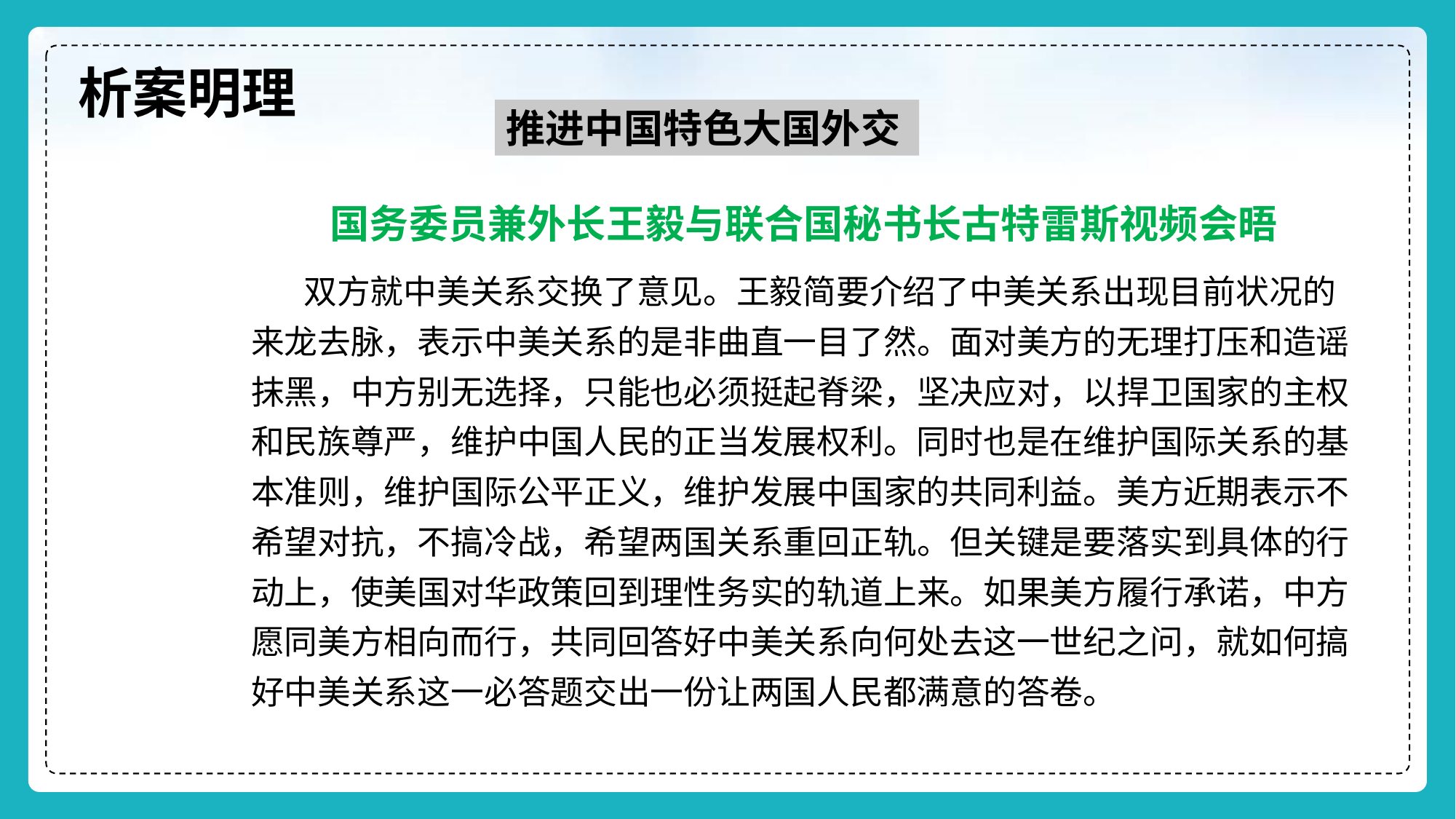

析案明理
推进中国特色大国外交
国务委员兼外长王毅与联合国秘书长古特雷斯视频会晤
      双方就中美关系交换了意见。王毅简要介绍了中美关系出现目前状况的来龙去脉，表示中美关系的是非曲直一目了然。面对美方的无理打压和造谣抹黑，中方别无选择，只能也必须挺起脊梁，坚决应对，以捍卫国家的主权和民族尊严，维护中国人民的正当发展权利。同时也是在维护国际关系的基本准则，维护国际公平正义，维护发展中国家的共同利益。美方近期表示不希望对抗，不搞冷战，希望两国关系重回正轨。但关键是要落实到具体的行动上，使美国对华政策回到理性务实的轨道上来。如果美方履行承诺，中方愿同美方相向而行，共同回答好中美关系向何处去这一世纪之问，就如何搞好中美关系这一必答题交出一份让两国人民都满意的答卷。